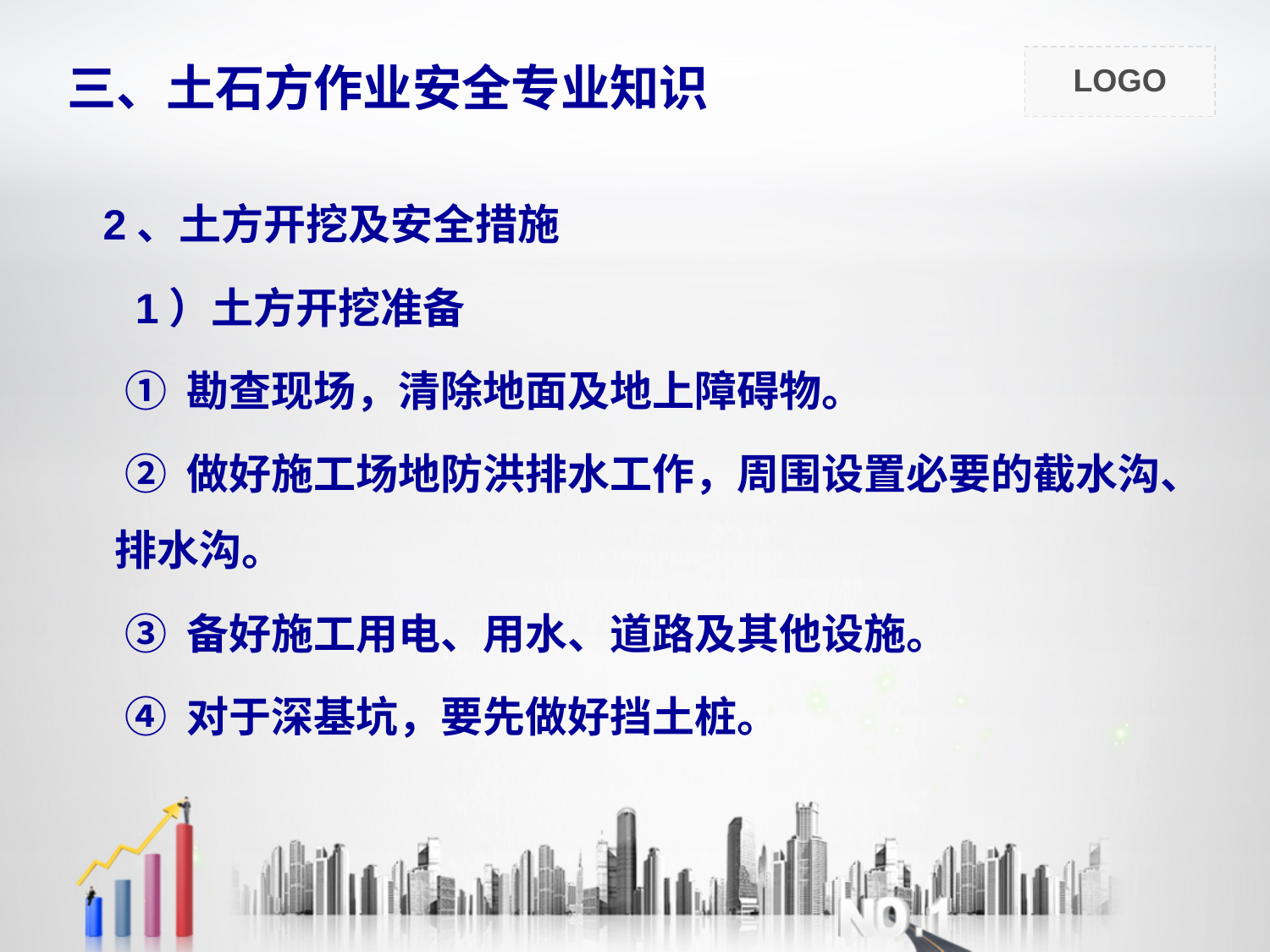

# 三、土石方作业安全专业知识
   2、土方开挖及安全措施
       1）土方开挖准备
      ① 勘查现场，清除地面及地上障碍物。
      ② 做好施工场地防洪排水工作，周围设置必要的截水沟、排水沟。
      ③ 备好施工用电、用水、道路及其他设施。
      ④ 对于深基坑，要先做好挡土桩。

18